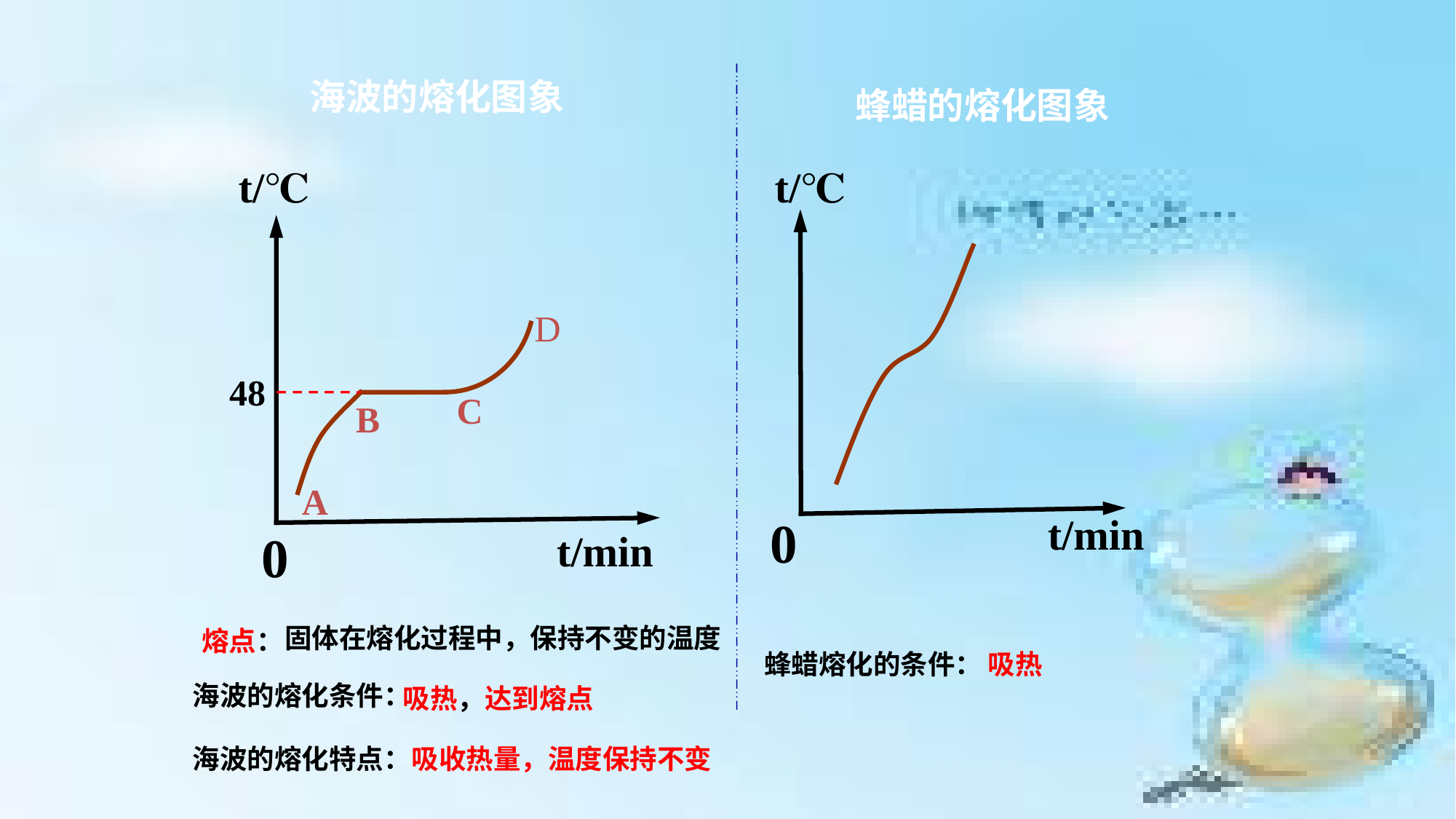

# 海波的熔化图象
蜂蜡的熔化图象

t/℃
t/℃

D
48
C
B

A
t/min
0

0

t/min
固体在熔化过程中，保持不变的温度
熔点：
蜂蜡熔化的条件：
吸热
海波的熔化条件：
吸热，达到熔点

海波的熔化特点：
吸收热量，温度保持不变